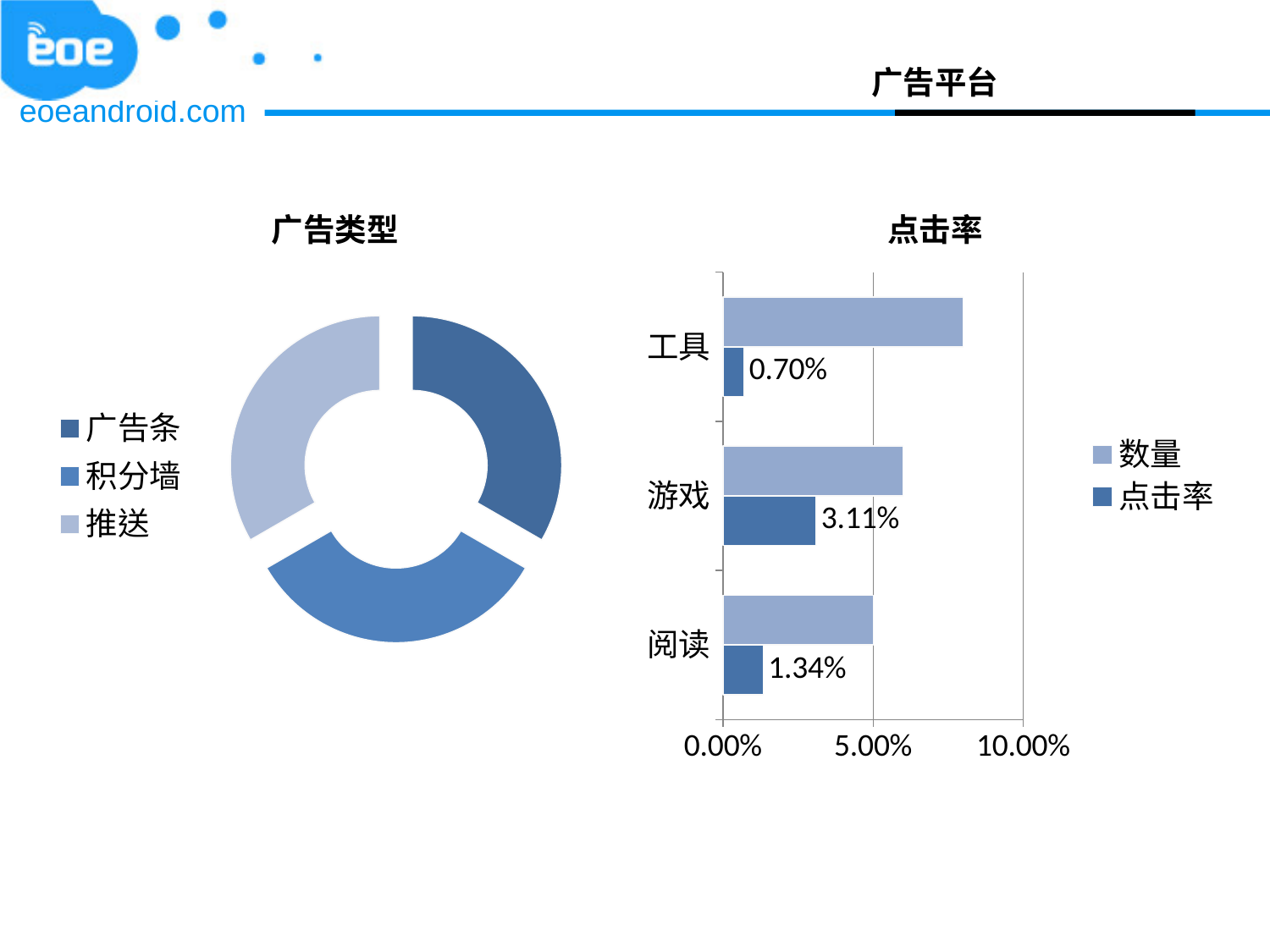

广告平台

### Chart: 广告类型

| Category | Android |
|---|---|
| 广告条 | 0.30000000000000004 |
| 积分墙 | 0.30000000000000004 |
| 推送 | 0.30000000000000004 |

### Chart: 点击率

| Category | 点击率 | 数量 |
|---|---|---|
| 阅读 | 0.013400000000000002 | 0.05 |
| 游戏 | 0.031050000000000005 | 0.060000000000000005 |
| 工具 | 0.007037500000000001 | 0.08000000000000002 |